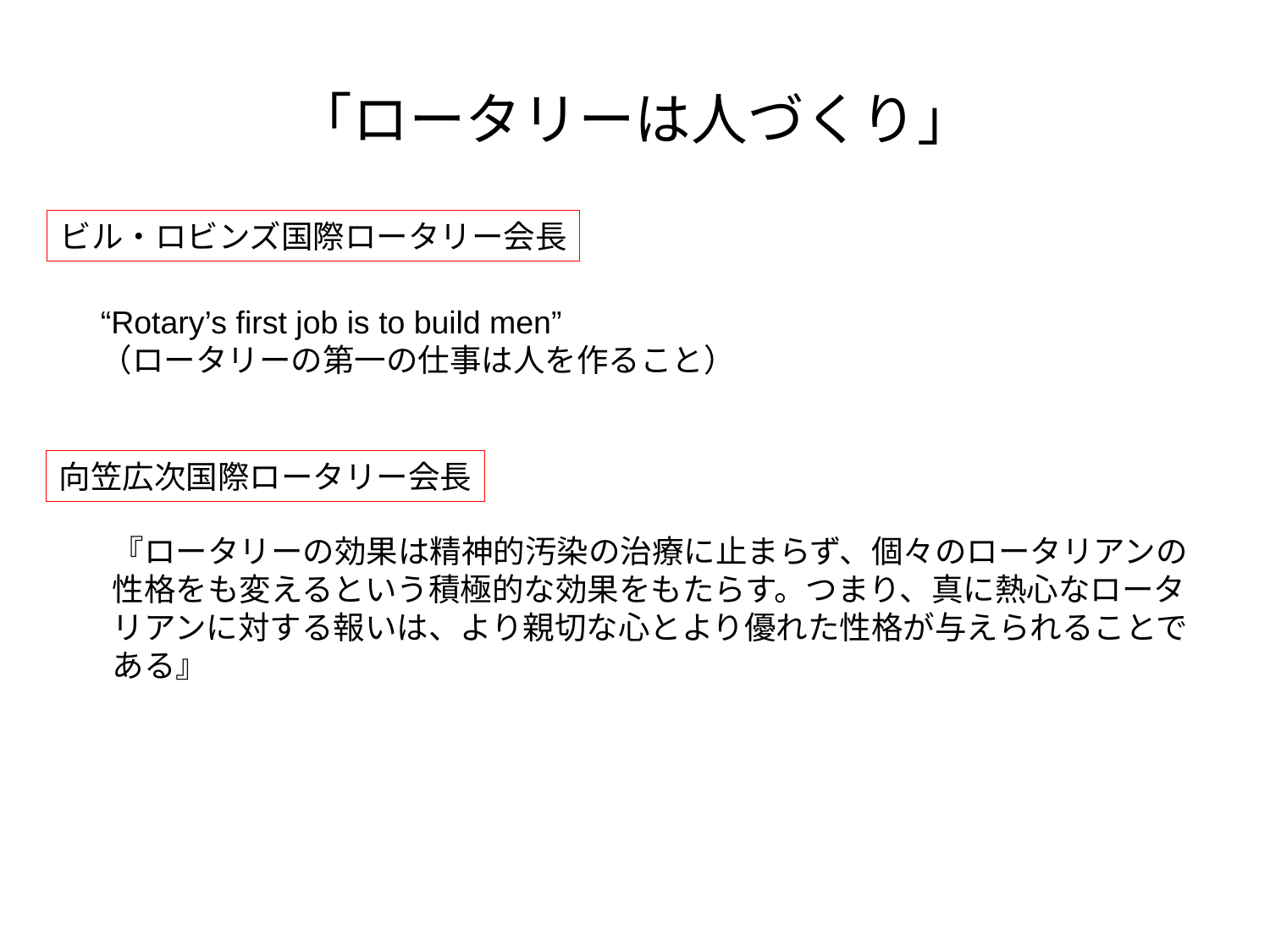

# 「ロータリーは人づくり」
ビル・ロビンズ国際ロータリー会長
“Rotary’s first job is to build men”
（ロータリーの第一の仕事は人を作ること）
向笠広次国際ロータリー会長
『ロータリーの効果は精神的汚染の治療に止まらず、個々のロータリアンの性格をも変えるという積極的な効果をもたらす。つまり、真に熱心なロータリアンに対する報いは、より親切な心とより優れた性格が与えられることである』